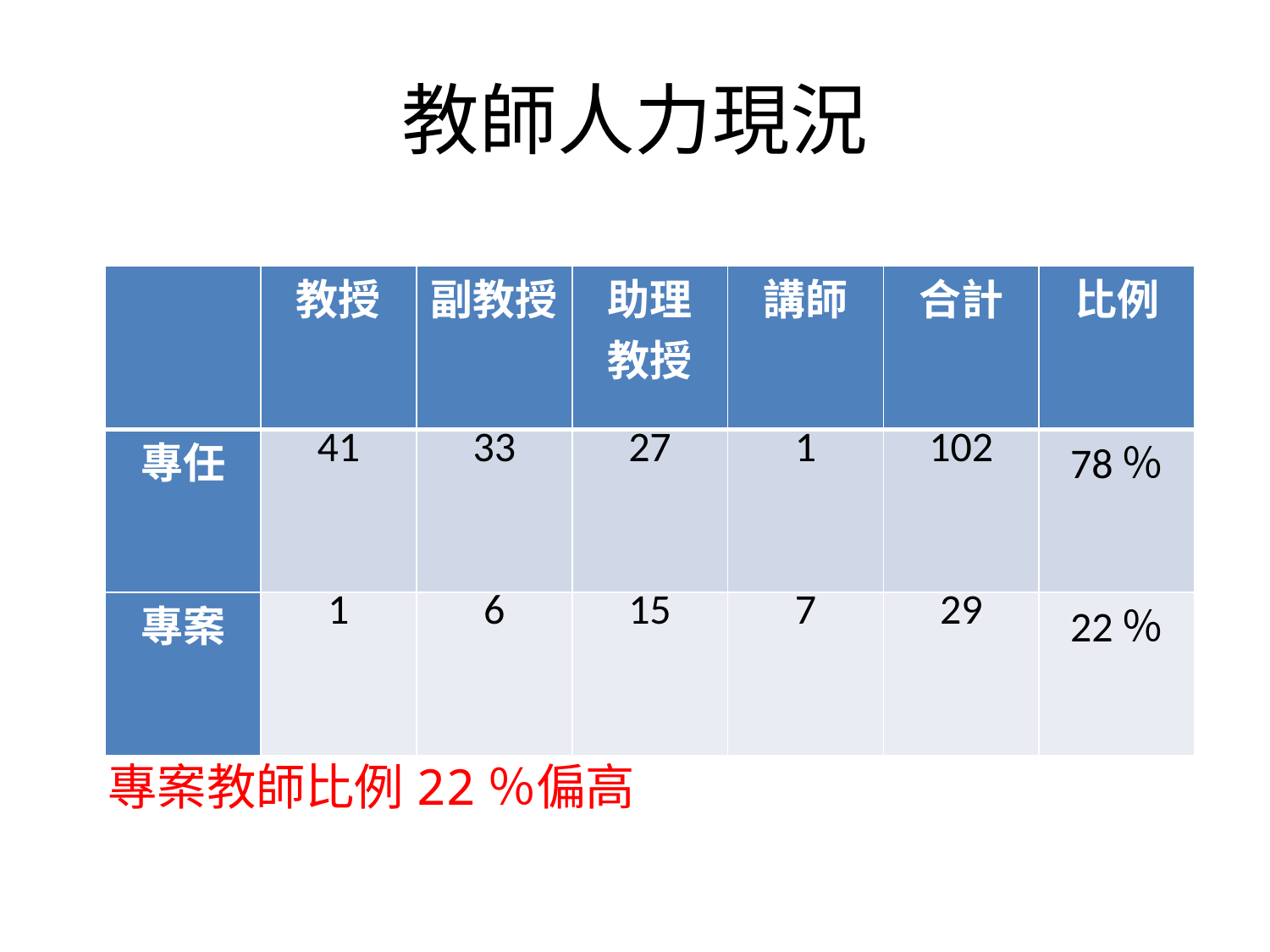

# 教師人力現況

   專案教師比例22％偏高
|  | 教授 | 副教授 | 助理 教授 | 講師 | 合計 | 比例 |
| --- | --- | --- | --- | --- | --- | --- |
| 專任 | 41 | 33 | 27 | 1 | 102 | 78％ |
| 專案 | 1 | 6 | 15 | 7 | 29 | 22％ |